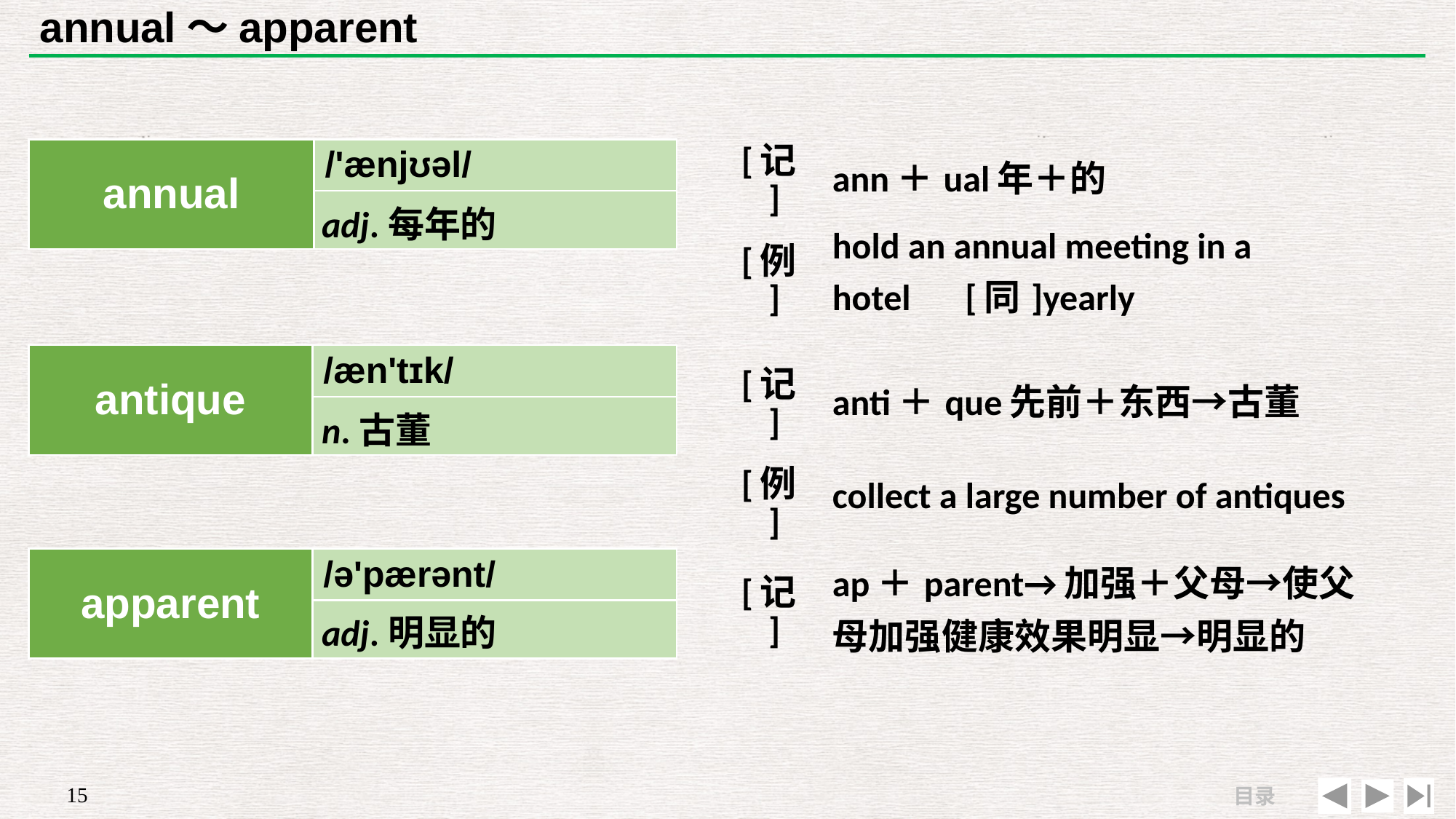

# annual～apparent

| [记] | ann＋ual年＋的 |
| --- | --- |
| [例] | hold an annual meeting in a hotel　[同]yearly |
| annual | /'ænjʊəl/ |
| --- | --- |
|  |  |
adj.每年的
| antique | /æn'tɪk/ |
| --- | --- |
|  |  |
| [记] | anti＋que先前＋东西→古董 |
| --- | --- |
| [例] | collect a large number of antiques |
n.古董
| apparent | /ə'pærənt/ |
| --- | --- |
|  |  |
| [记] | ap＋parent→加强＋父母→使父母加强健康效果明显→明显的 |
| --- | --- |
|  |  |
adj.明显的